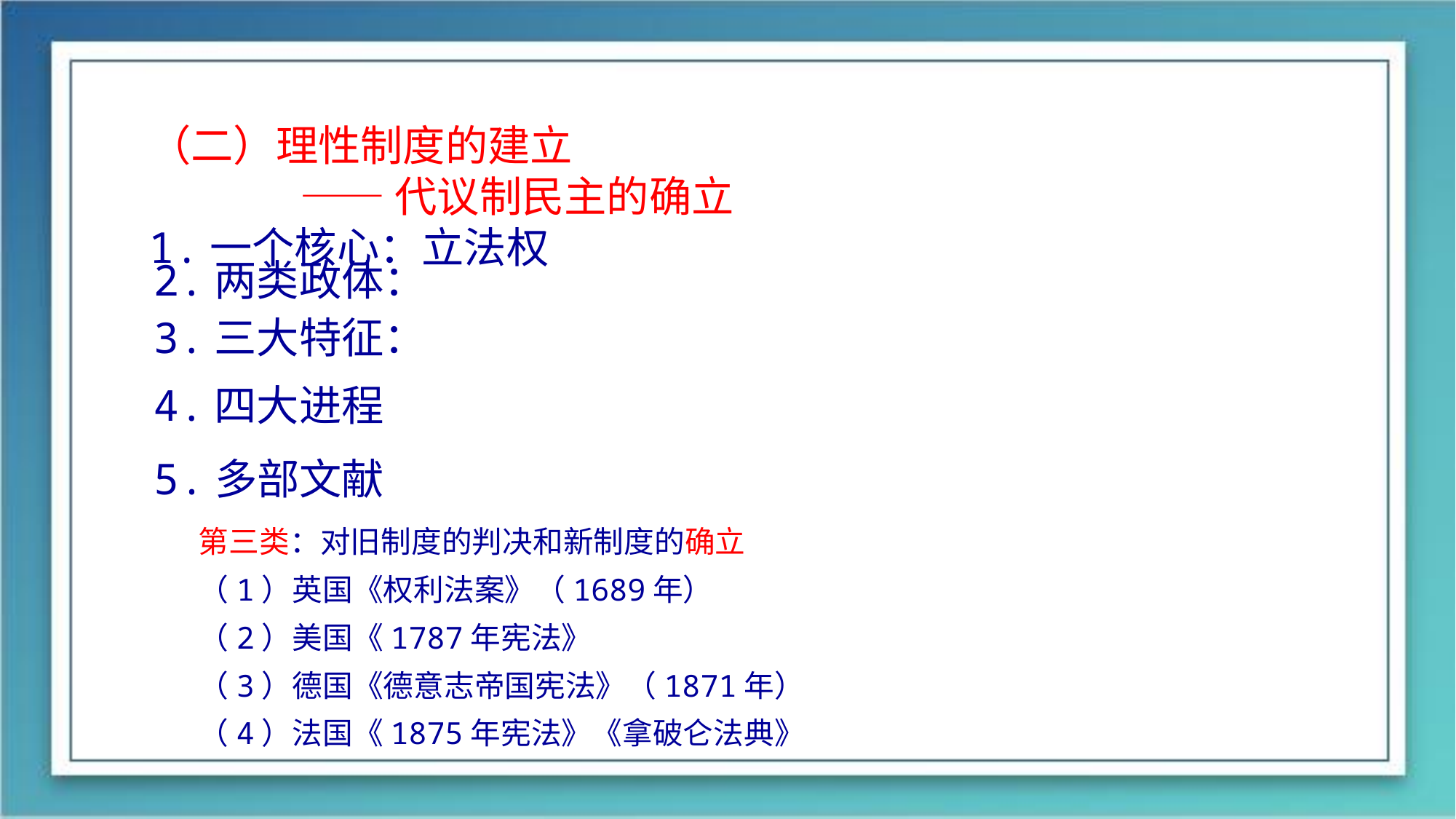

（二）理性制度的建立
                ——代议制民主的确立
1.一个核心：立法权
2.两类政体：
3.三大特征：
4.四大进程
5.多部文献

第三类：对旧制度的判决和新制度的确立
（1）英国《权利法案》（1689年）
（2）美国《1787年宪法》
（3）德国《德意志帝国宪法》（1871年）
（4）法国《1875年宪法》《拿破仑法典》